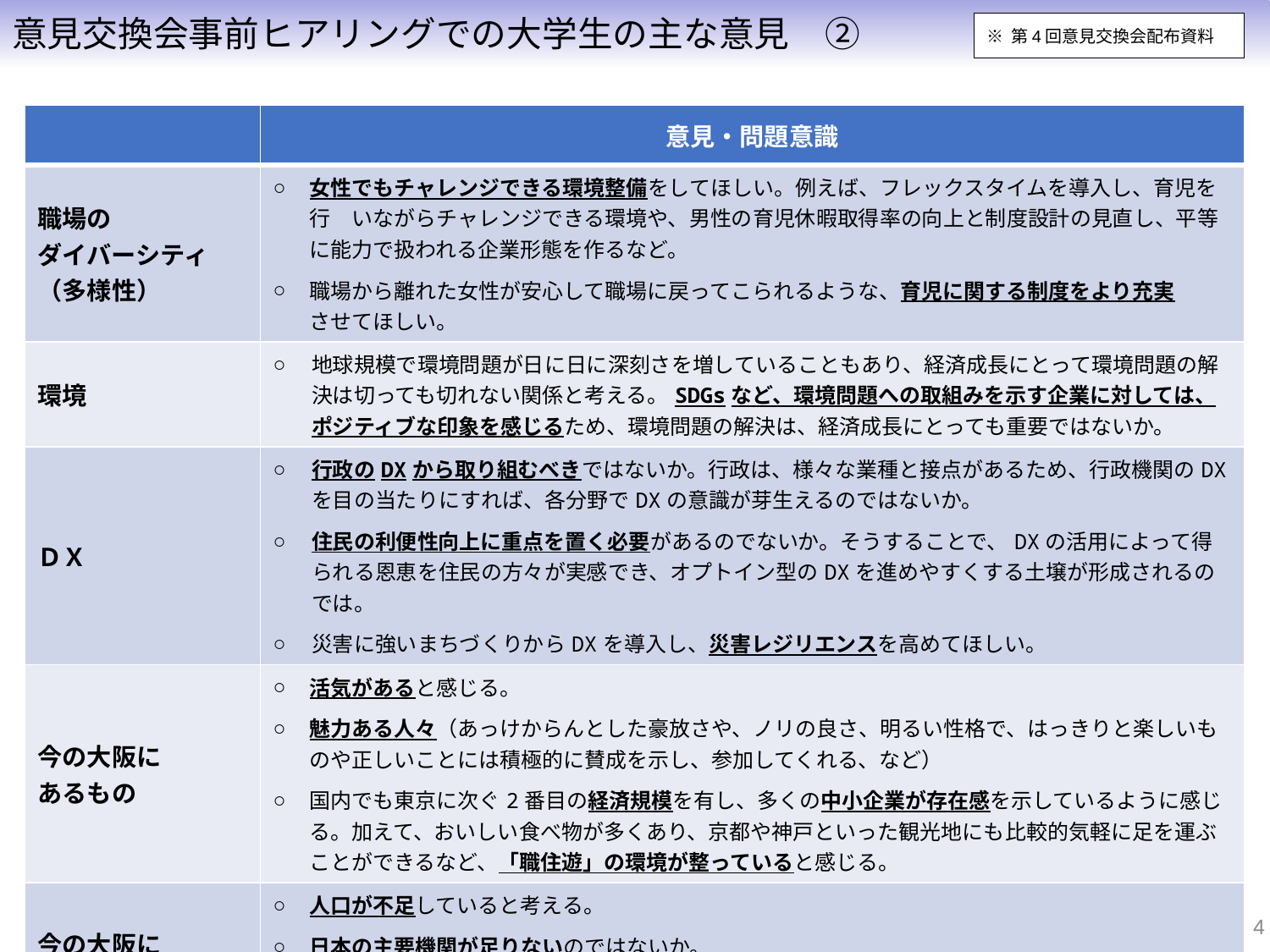

意見交換会事前ヒアリングでの大学生の主な意見　②
※ 第4回意見交換会配布資料
|  | 意見・問題意識 |
| --- | --- |
| 職場の ダイバーシティ （多様性） | 女性でもチャレンジできる環境整備をしてほしい。例えば、フレックスタイムを導入し、育児を行　いながらチャレンジできる環境や、男性の育児休暇取得率の向上と制度設計の見直し、平等に能力で扱われる企業形態を作るなど。 職場から離れた女性が安心して職場に戻ってこられるような、育児に関する制度をより充実 させてほしい。 |
| 環境 | 地球規模で環境問題が日に日に深刻さを増していることもあり、経済成長にとって環境問題の解決は切っても切れない関係と考える。SDGsなど、環境問題への取組みを示す企業に対しては、ポジティブな印象を感じるため、環境問題の解決は、経済成長にとっても重要ではないか。 |
| ＤＸ | 行政のDXから取り組むべきではないか。行政は、様々な業種と接点があるため、行政機関のDXを目の当たりにすれば、各分野でDXの意識が芽生えるのではないか。 住民の利便性向上に重点を置く必要があるのでないか。そうすることで、DXの活用によって得られる恩恵を住民の方々が実感でき、オプトイン型のDXを進めやすくする土壌が形成されるのでは。 災害に強いまちづくりからDXを導入し、災害レジリエンスを高めてほしい。 |
| 今の大阪に あるもの | 活気があると感じる。 魅力ある人々（あっけからんとした豪放さや、ノリの良さ、明るい性格で、はっきりと楽しいものや正しいことには積極的に賛成を示し、参加してくれる、など） 国内でも東京に次ぐ2番目の経済規模を有し、多くの中小企業が存在感を示しているように感じる。加えて、おいしい食べ物が多くあり、京都や神戸といった観光地にも比較的気軽に足を運ぶことができるなど、「職住遊」の環境が整っていると感じる。 |
| 今の大阪に ないもの | 人口が不足していると考える。 日本の主要機関が足りないのではないか。 「副首都ビジョン」をはじめとした各種政策について、東京を追いかけている印象で、「大阪らしさ」が欠如しているように感じる。 |
4